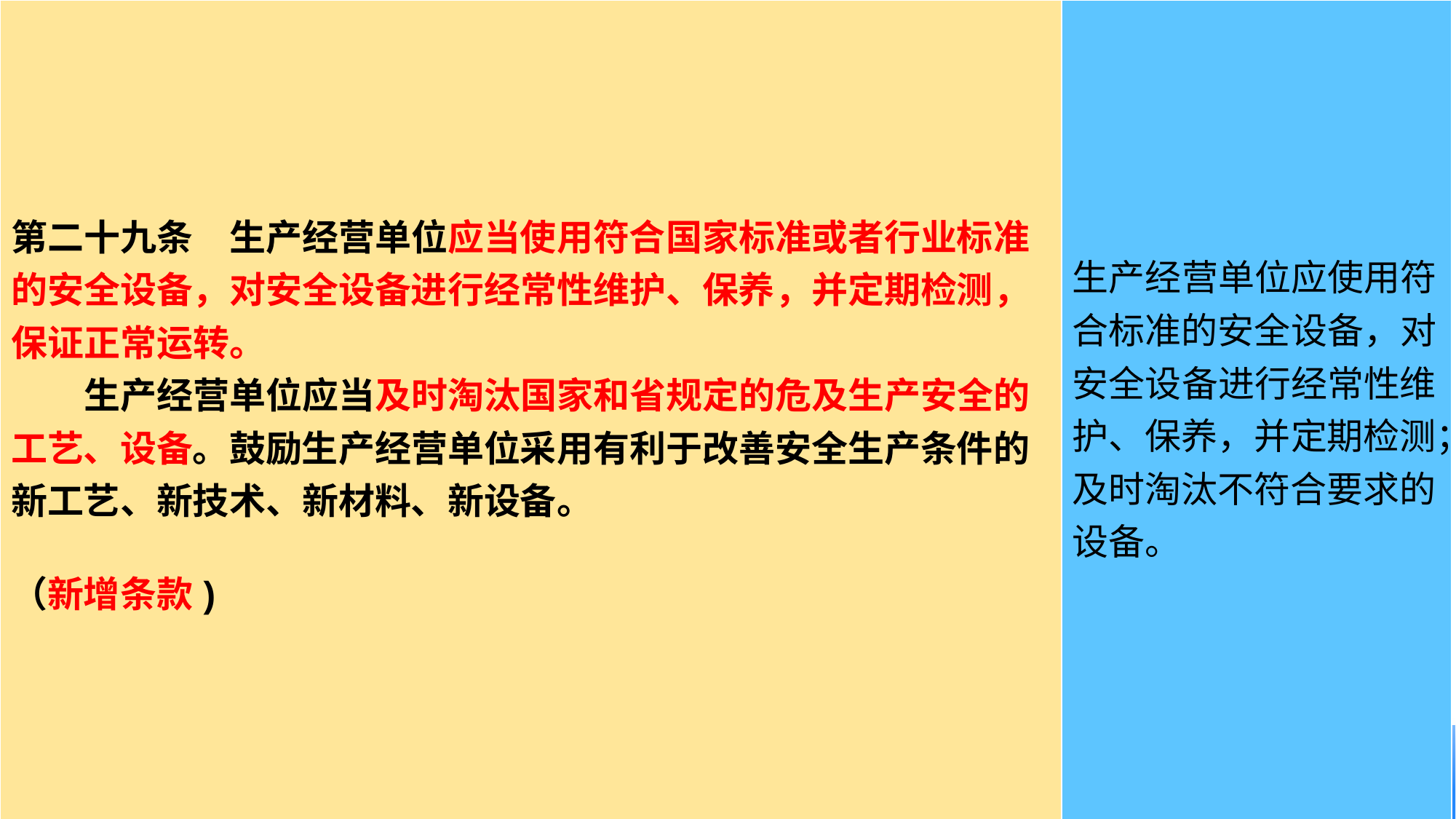

| 第二十九条　生产经营单位应当使用符合国家标准或者行业标准的安全设备，对安全设备进行经常性维护、保养，并定期检测，保证正常运转。 　　生产经营单位应当及时淘汰国家和省规定的危及生产安全的工艺、设备。鼓励生产经营单位采用有利于改善安全生产条件的新工艺、新技术、新材料、新设备。 （新增条款) | 生产经营单位应使用符合标准的安全设备，对安全设备进行经常性维护、保养，并定期检测；及时淘汰不符合要求的设备。 |
| --- | --- |
#